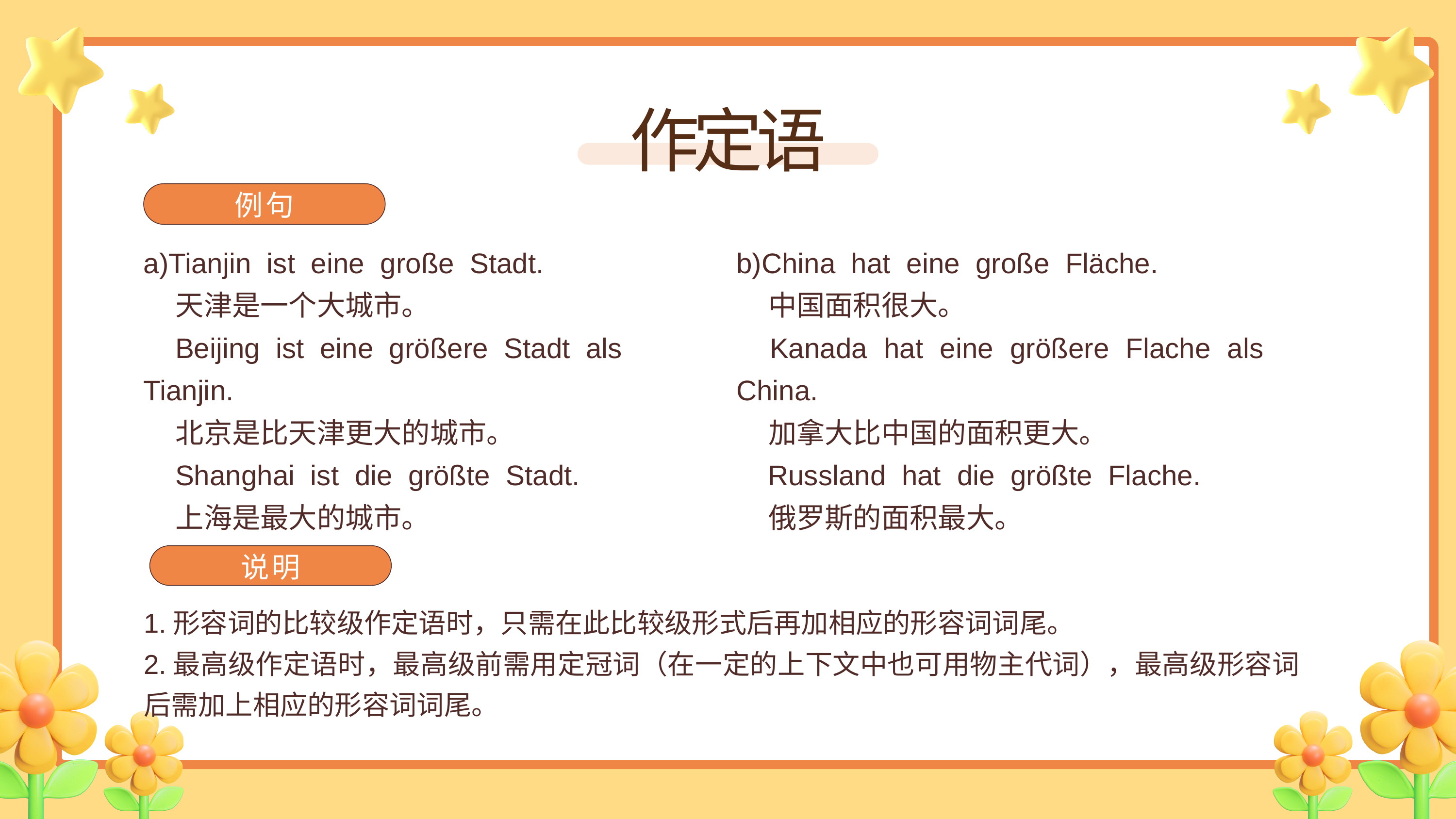

作定语

例句
a)Tianjin  ist  eine  große  Stadt.
    天津是一个大城市。
    Beijing  ist  eine  größere  Stadt  als  Tianjin.
    北京是比天津更大的城市。
    Shanghai  ist  die  größte  Stadt.
    上海是最大的城市。
b)China  hat  eine  große  Fläche.
    中国面积很大。
    Kanada  hat  eine  größere  Flache  als  China.
    加拿大比中国的面积更大。
    Russland  hat  die  größte  Flache.
    俄罗斯的面积最大。

说明
1.形容词的比较级作定语时，只需在此比较级形式后再加相应的形容词词尾。
2.最高级作定语时，最高级前需用定冠词（在一定的上下文中也可用物主代词），最高级形容词后需加上相应的形容词词尾。